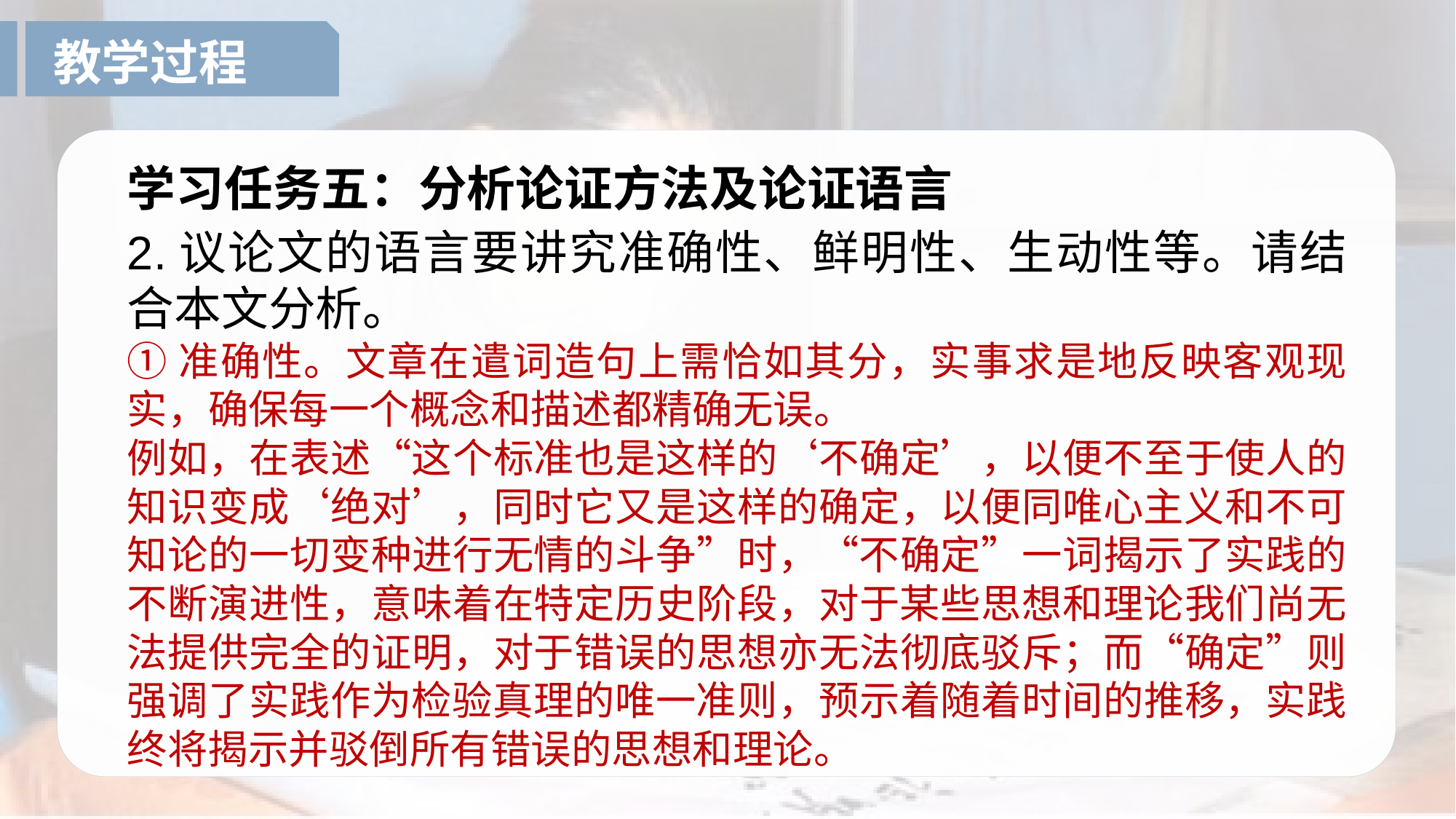

教学过程
# 学习任务五：分析论证方法及论证语言

2.议论文的语言要讲究准确性、鲜明性、生动性等。请结合本文分析。
①准确性。文章在遣词造句上需恰如其分，实事求是地反映客观现实，确保每一个概念和描述都精确无误。
例如，在表述“这个标准也是这样的‘不确定’，以便不至于使人的知识变成‘绝对’，同时它又是这样的确定，以便同唯心主义和不可知论的一切变种进行无情的斗争”时，“不确定”一词揭示了实践的不断演进性，意味着在特定历史阶段，对于某些思想和理论我们尚无法提供完全的证明，对于错误的思想亦无法彻底驳斥；而“确定”则强调了实践作为检验真理的唯一准则，预示着随着时间的推移，实践终将揭示并驳倒所有错误的思想和理论。